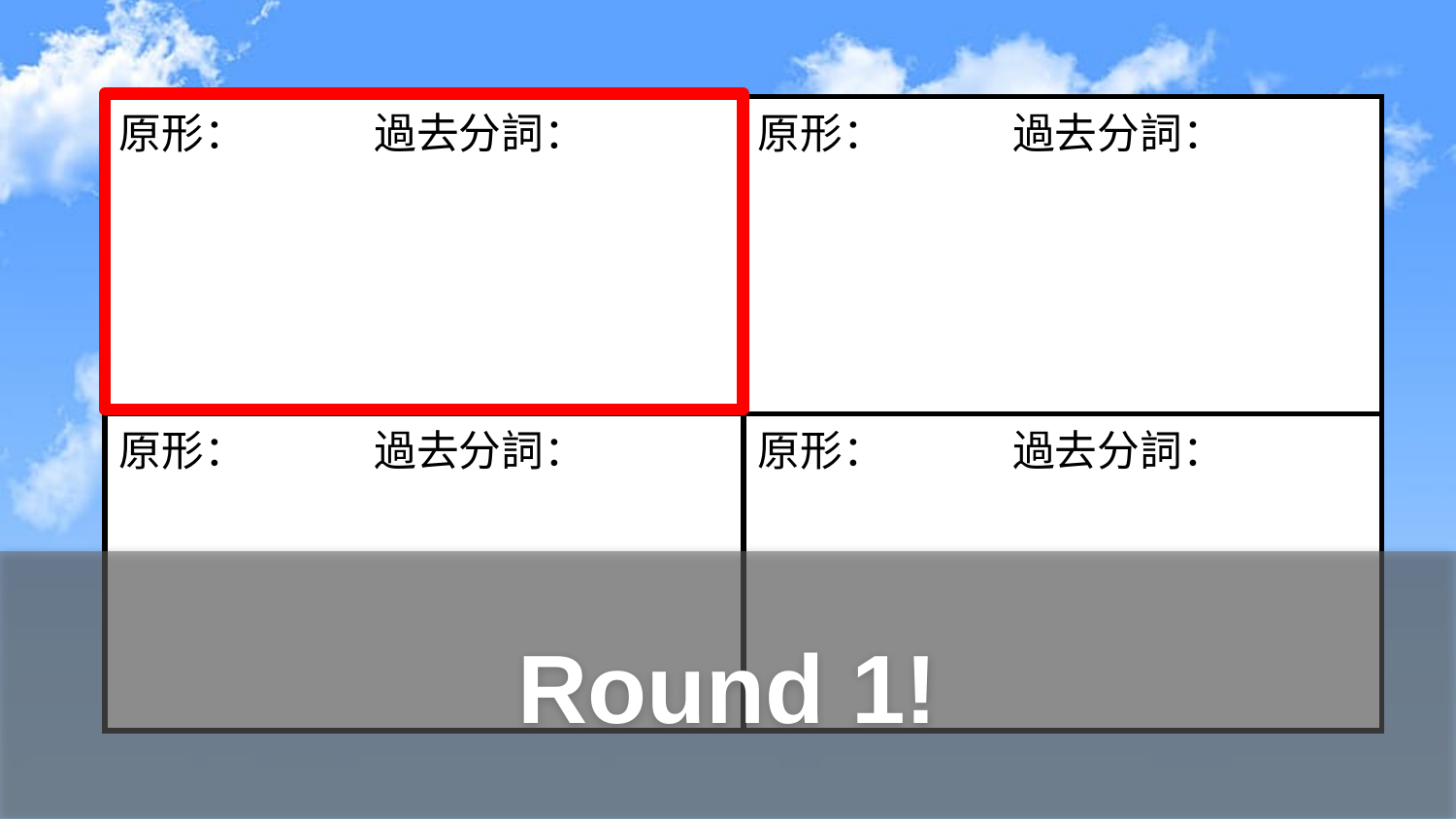

| 原形：　　　過去分詞： | 原形：　　　過去分詞： |
| --- | --- |
| 原形：　　　過去分詞： | 原形：　　　過去分詞： |
Round 1!